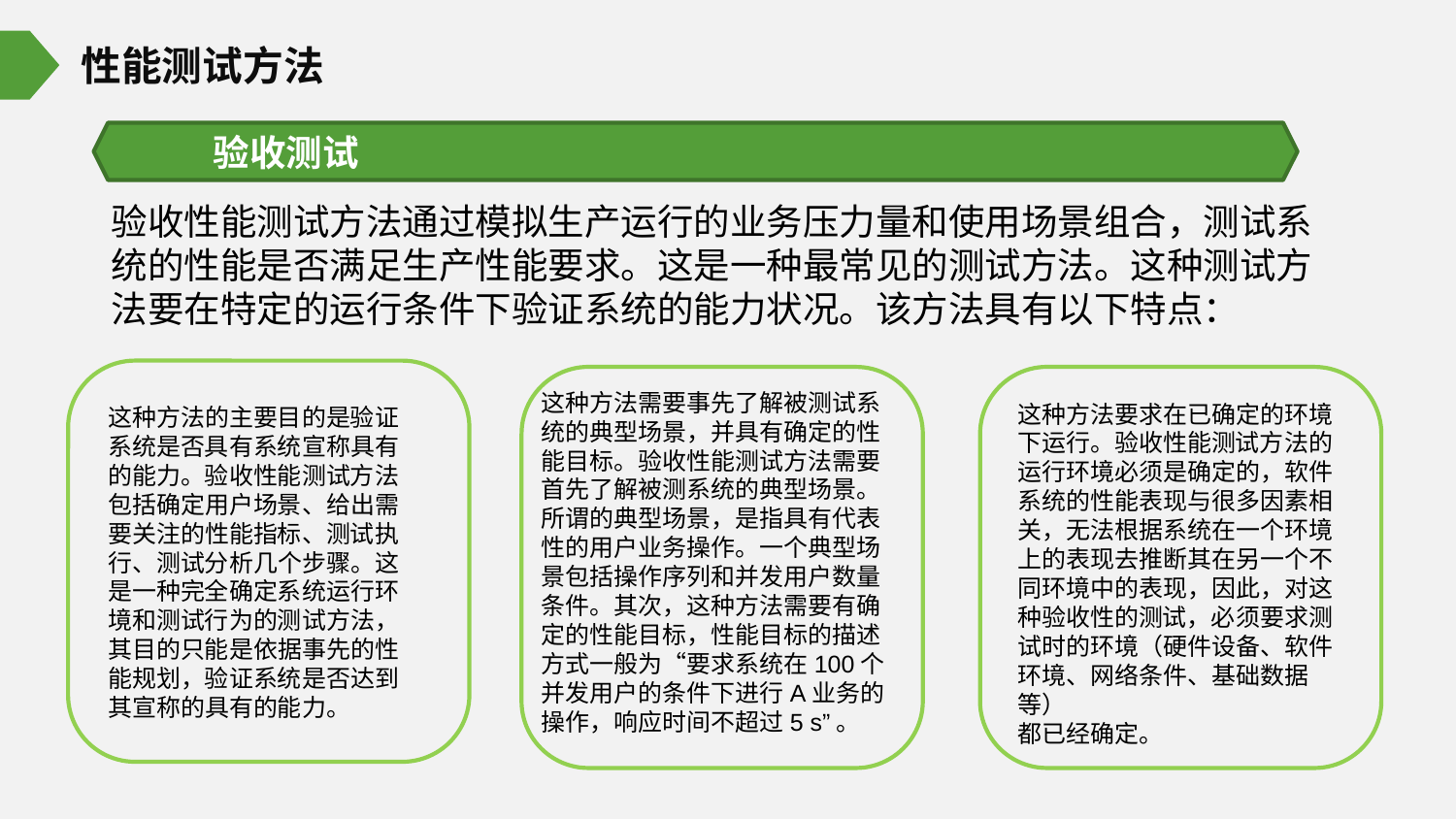

性能测试方法
验收测试
验收性能测试方法通过模拟生产运行的业务压力量和使用场景组合，测试系统的性能是否满足生产性能要求。这是一种最常见的测试方法。这种测试方法要在特定的运行条件下验证系统的能力状况。该方法具有以下特点：

这种方法需要事先了解被测试系统的典型场景，并具有确定的性能目标。验收性能测试方法需要首先了解被测系统的典型场景。所谓的典型场景，是指具有代表性的用户业务操作。一个典型场景包括操作序列和并发用户数量条件。其次，这种方法需要有确定的性能目标，性能目标的描述方式一般为“要求系统在100个并发用户的条件下进行A业务的操作，响应时间不超过5 s”。
这种方法要求在已确定的环境下运行。验收性能测试方法的运行环境必须是确定的，软件系统的性能表现与很多因素相关，无法根据系统在一个环境上的表现去推断其在另一个不同环境中的表现，因此，对这种验收性的测试，必须要求测试时的环境（硬件设备、软件环境、网络条件、基础数据等）
都已经确定。
这种方法的主要目的是验证系统是否具有系统宣称具有的能力。验收性能测试方法包括确定用户场景、给出需要关注的性能指标、测试执行、测试分析几个步骤。这是一种完全确定系统运行环境和测试行为的测试方法，其目的只能是依据事先的性能规划，验证系统是否达到其宣称的具有的能力。